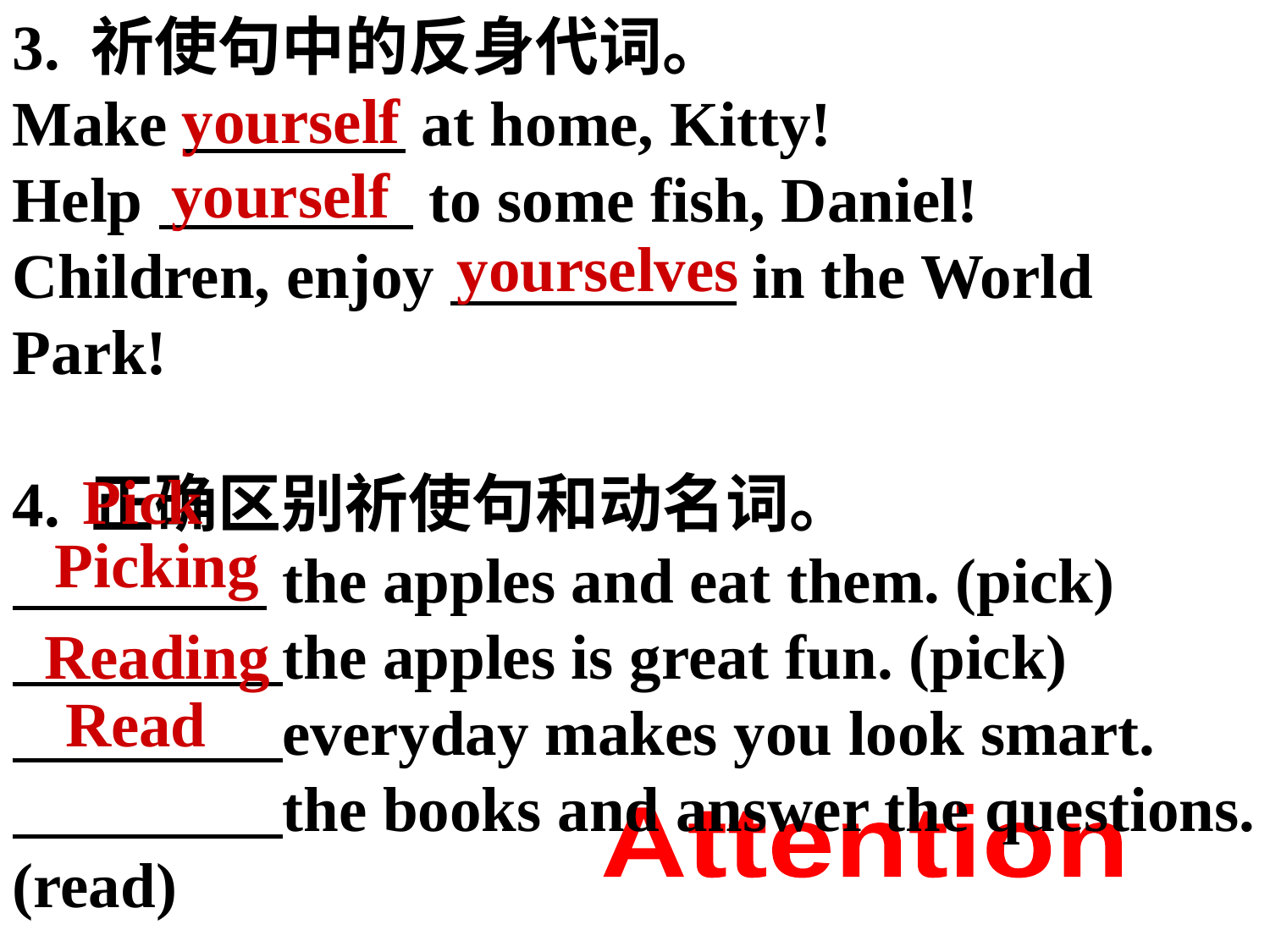

3. 祈使句中的反身代词。
Make                at home, Kitty!
Help                  to some fish, Daniel!
Children, enjoy                    in the World Park!

4. 正确区别祈使句和动名词。
                 the apples and eat them. (pick)
                 the apples is great fun. (pick)
                 everyday makes you look smart.
                 the books and answer the questions.
(read)
yourself
yourself
yourselves
Pick
Picking
Reading
Read
Attention